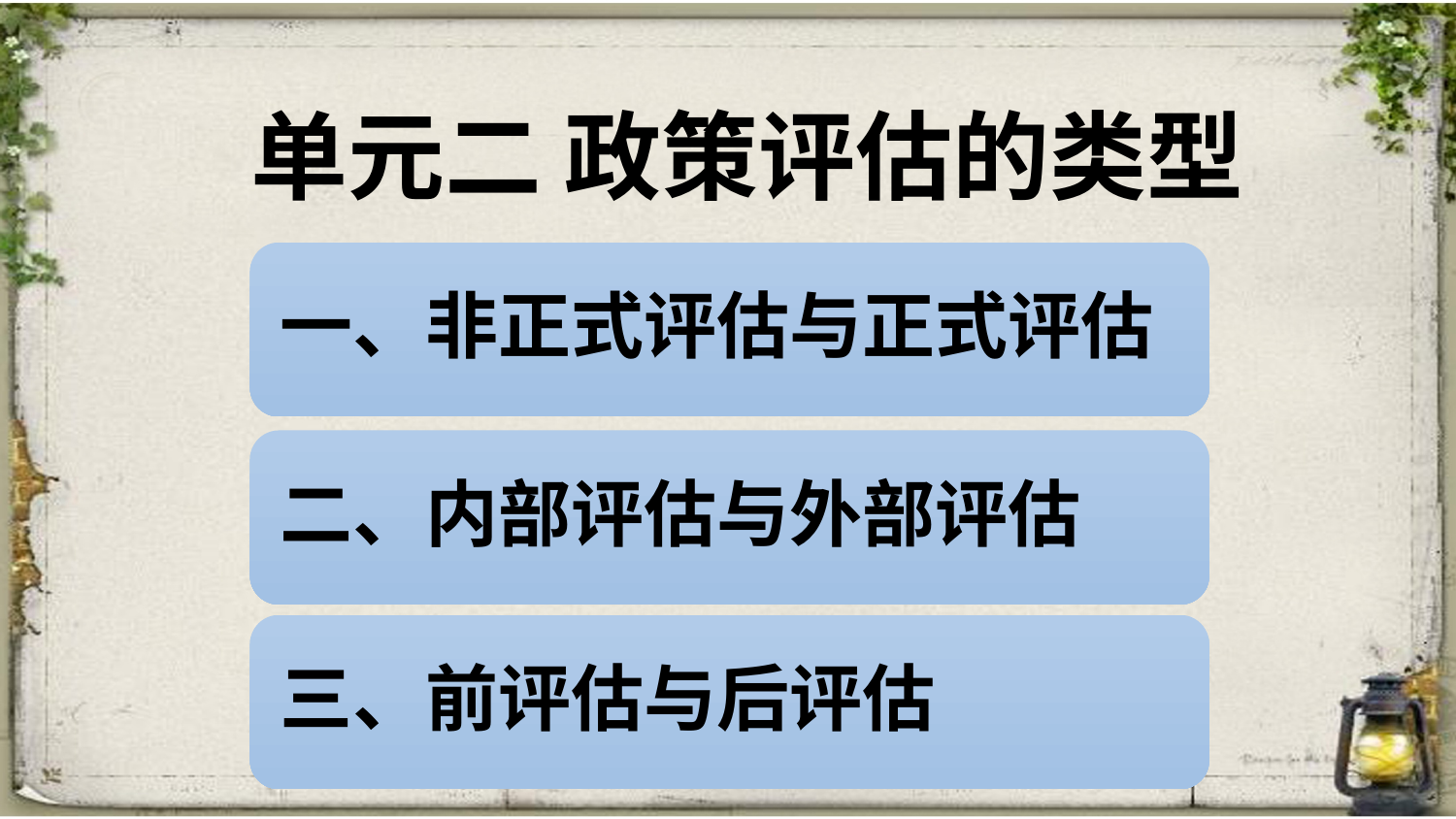

单元二 政策评估的类型
一、非正式评估与正式评估
二、内部评估与外部评估
三、前评估与后评估